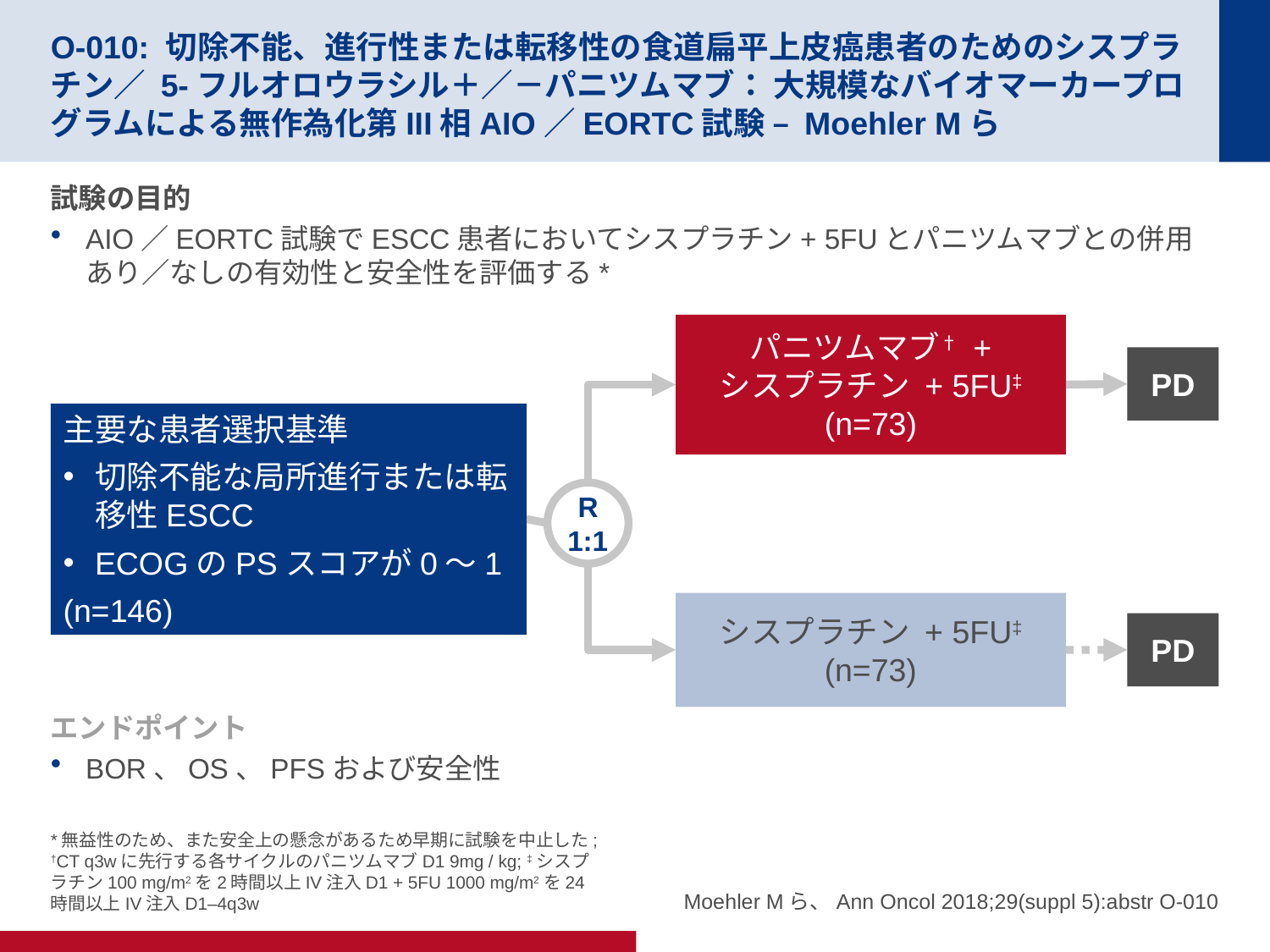

# O-010: 切除不能、進行性または転移性の食道扁平上皮癌患者のためのシスプラチン／ 5-フルオロウラシル＋／－パニツムマブ： 大規模なバイオマーカープログラムによる無作為化第III相AIO／EORTC試験 – Moehler Mら
試験の目的
AIO／EORTC試験でESCC患者においてシスプラチン+ 5FUとパニツムマブとの併用あり／なしの有効性と安全性を評価する*
パニツムマブ† +
シスプラチン + 5FU‡
(n=73)
PD
主要な患者選択基準
切除不能な局所進行または転移性ESCC
ECOGのPSスコアが0～1
(n=146)
R
1:1
シスプラチン + 5FU‡
(n=73)
PD
エンドポイント
BOR、OS、PFSおよび安全性
*無益性のため、また安全上の懸念があるため早期に試験を中止した; †CT q3wに先行する各サイクルのパニツムマブD1 9mg / kg; ‡シスプラチン100 mg/m2を2時間以上IV注入D1 + 5FU 1000 mg/m2を24時間以上IV注入D1–4q3w
Moehler Mら、Ann Oncol 2018;29(suppl 5):abstr O-010